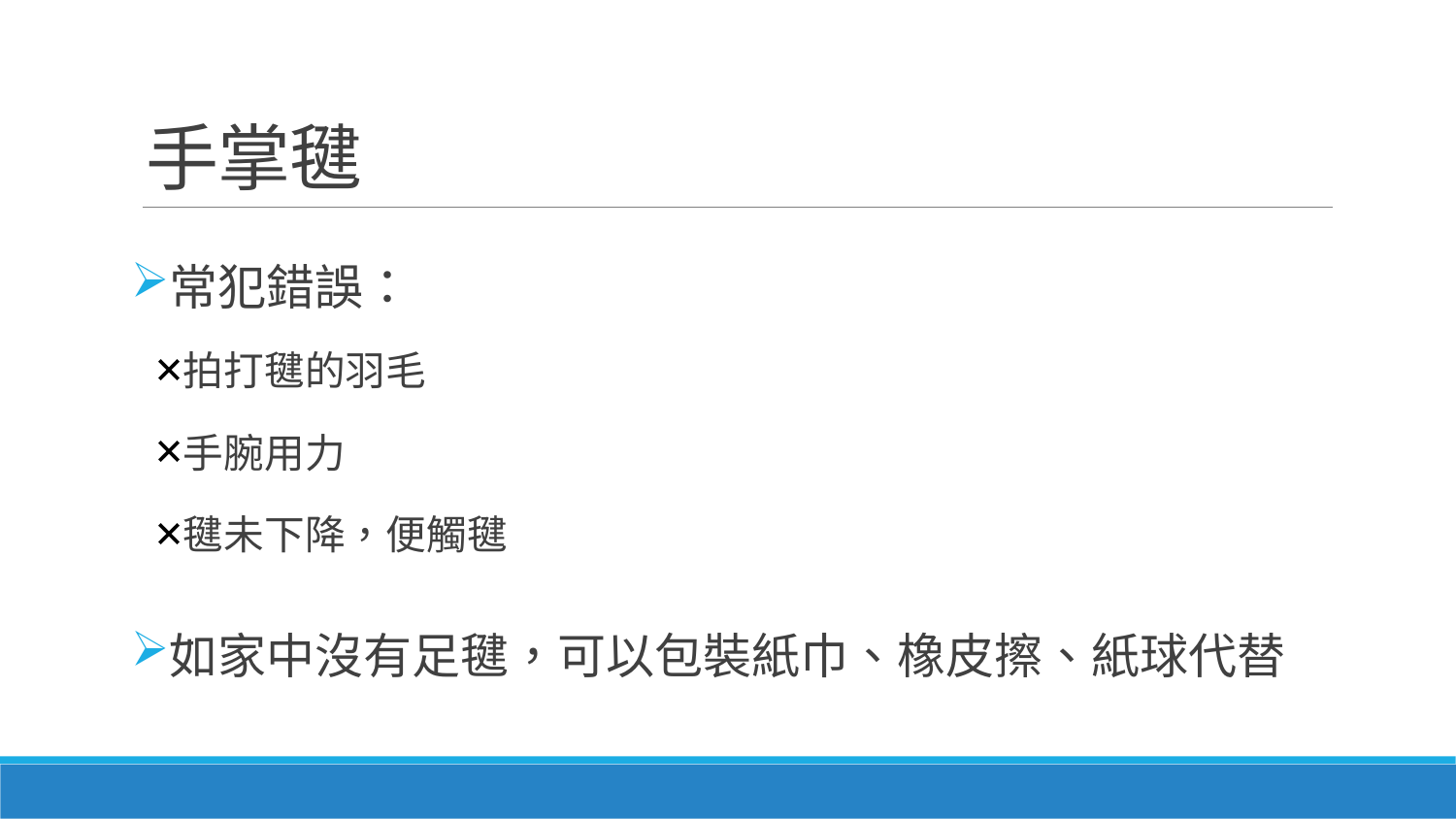

# 手掌毽
常犯錯誤：
拍打毽的羽毛
手腕用力
毽未下降，便觸毽

如家中沒有足毽，可以包裝紙巾、橡皮擦、紙球代替